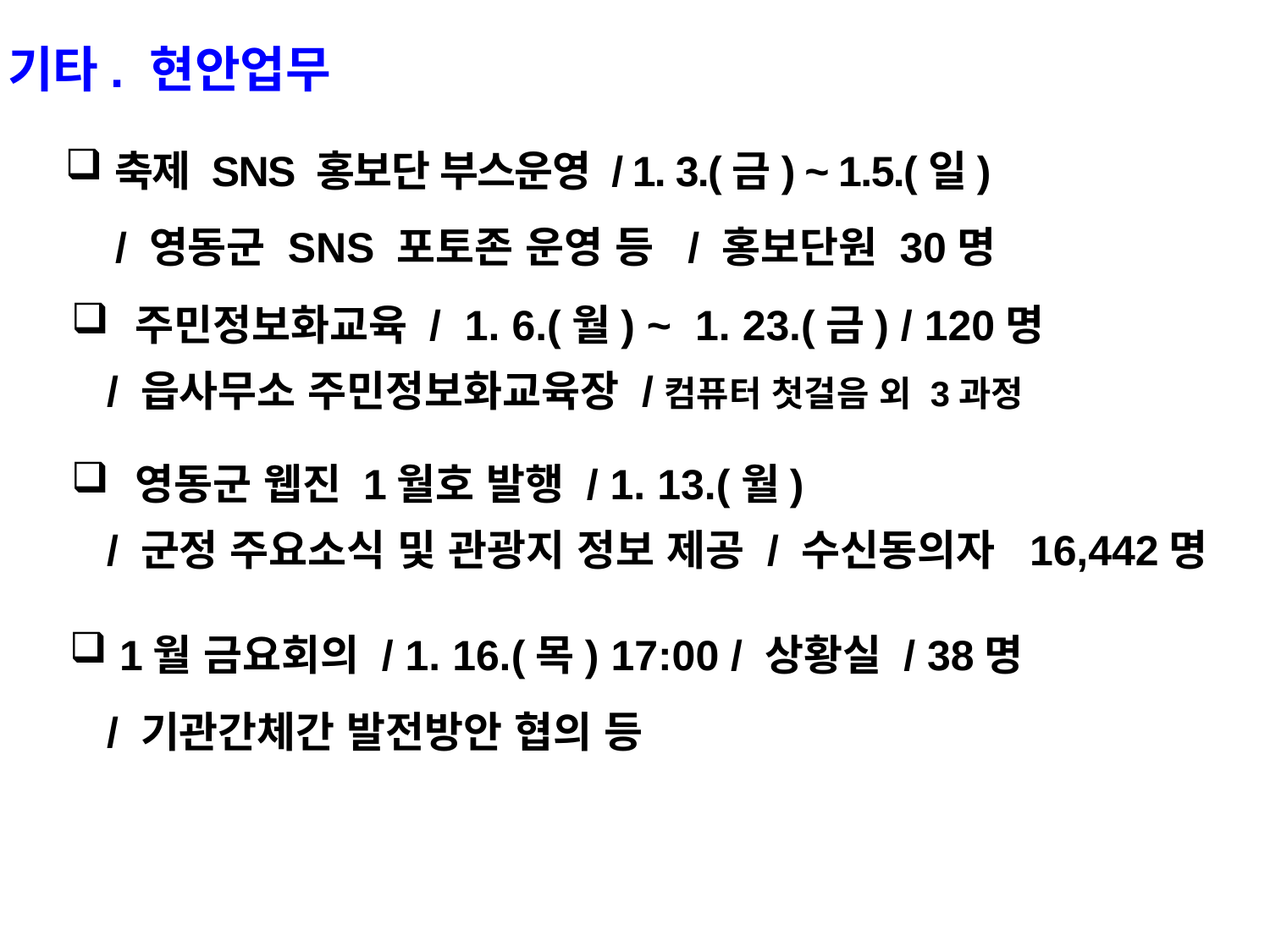

기타. 현안업무

주민정보화교육 /  1. 6.(월) ~  1. 23.(금) / 120명
   / 읍사무소 주민정보화교육장 /컴퓨터 첫걸음 외 3과정

영동군 웹진 1월호 발행 / 1. 13.(월)
   / 군정 주요소식 및 관광지 정보 제공 / 수신동의자  16,442명

 1월 금요회의 / 1. 16.(목) 17:00 / 상황실 / 38명
   / 기관간체간 발전방안 협의 등

축제 SNS 홍보단 부스운영 / 1. 3.(금) ~ 1.5.(일)
  / 영동군 SNS 포토존 운영 등  / 홍보단원 30명